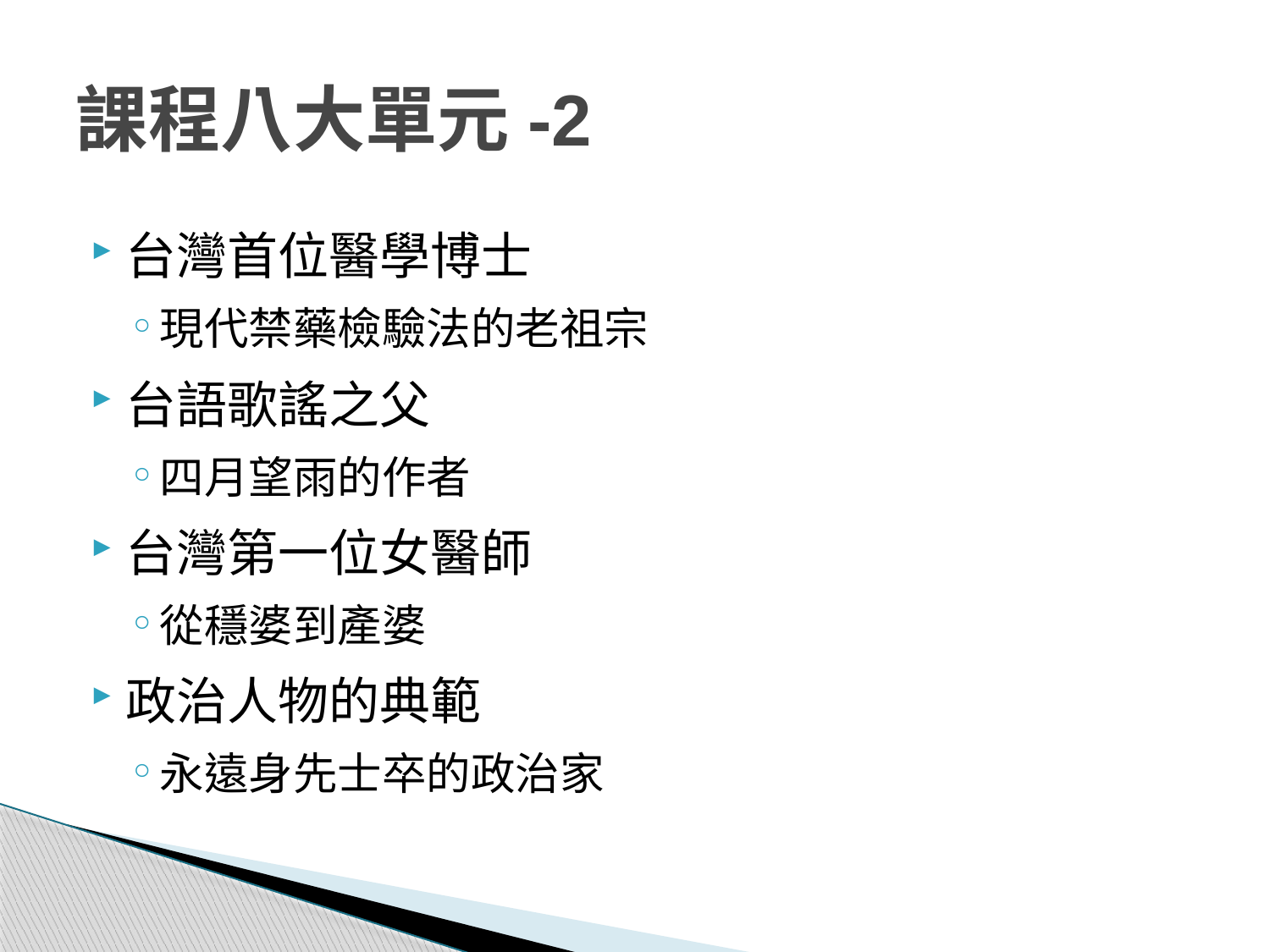

# 課程八大單元-2
台灣首位醫學博士
現代禁藥檢驗法的老祖宗
台語歌謠之父
四月望雨的作者
台灣第一位女醫師
從穩婆到產婆
政治人物的典範
永遠身先士卒的政治家